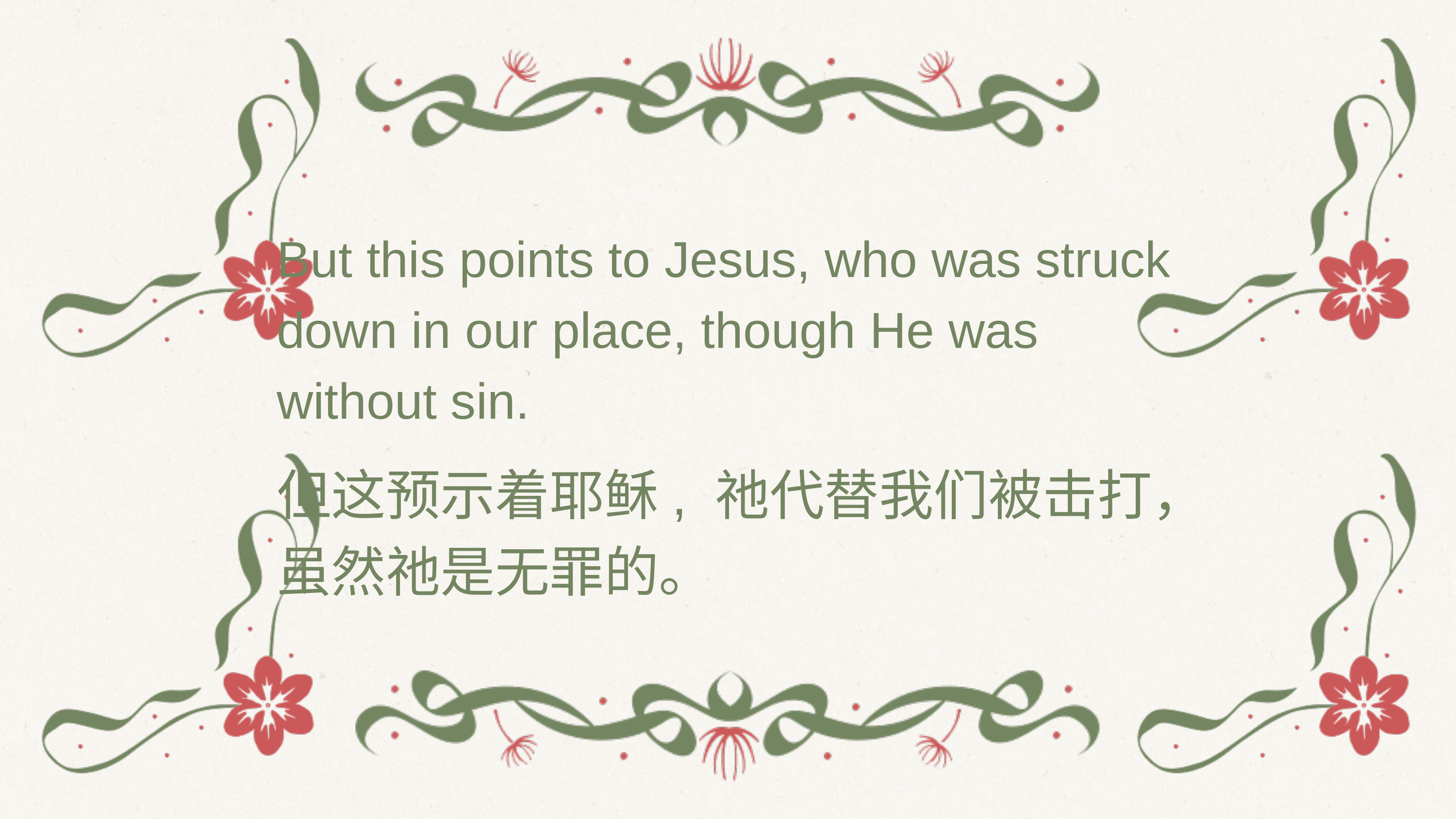

But this points to Jesus, who was struck down in our place, though He was without sin.
但这预示着耶稣, 祂代替我们被击打，虽然祂是无罪的。